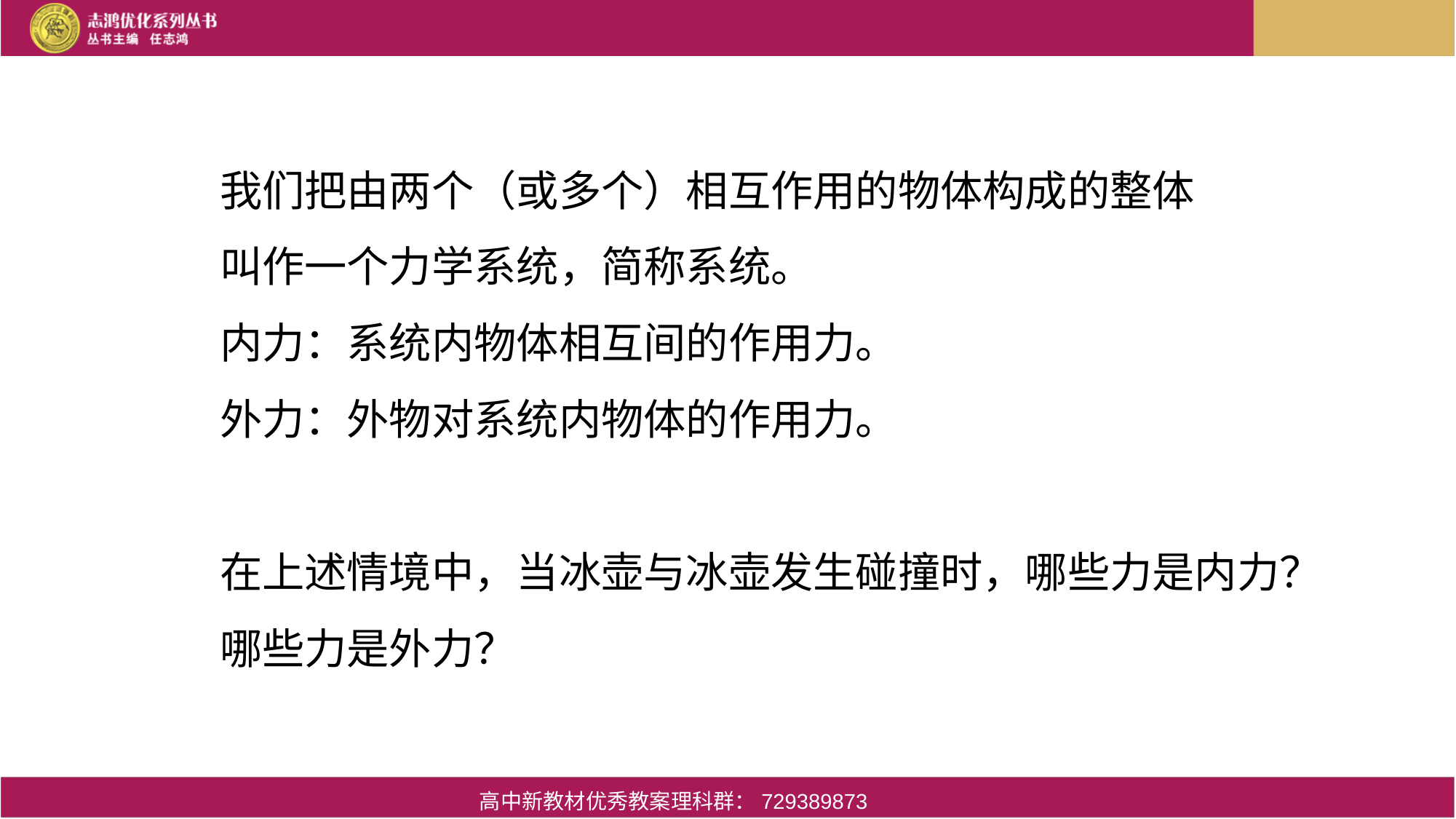

我们把由两个（或多个）相互作用的物体构成的整体
叫作一个力学系统，简称系统。
内力：系统内物体相互间的作用力。
外力：外物对系统内物体的作用力。

在上述情境中，当冰壶与冰壶发生碰撞时，哪些力是内力？
哪些力是外力？